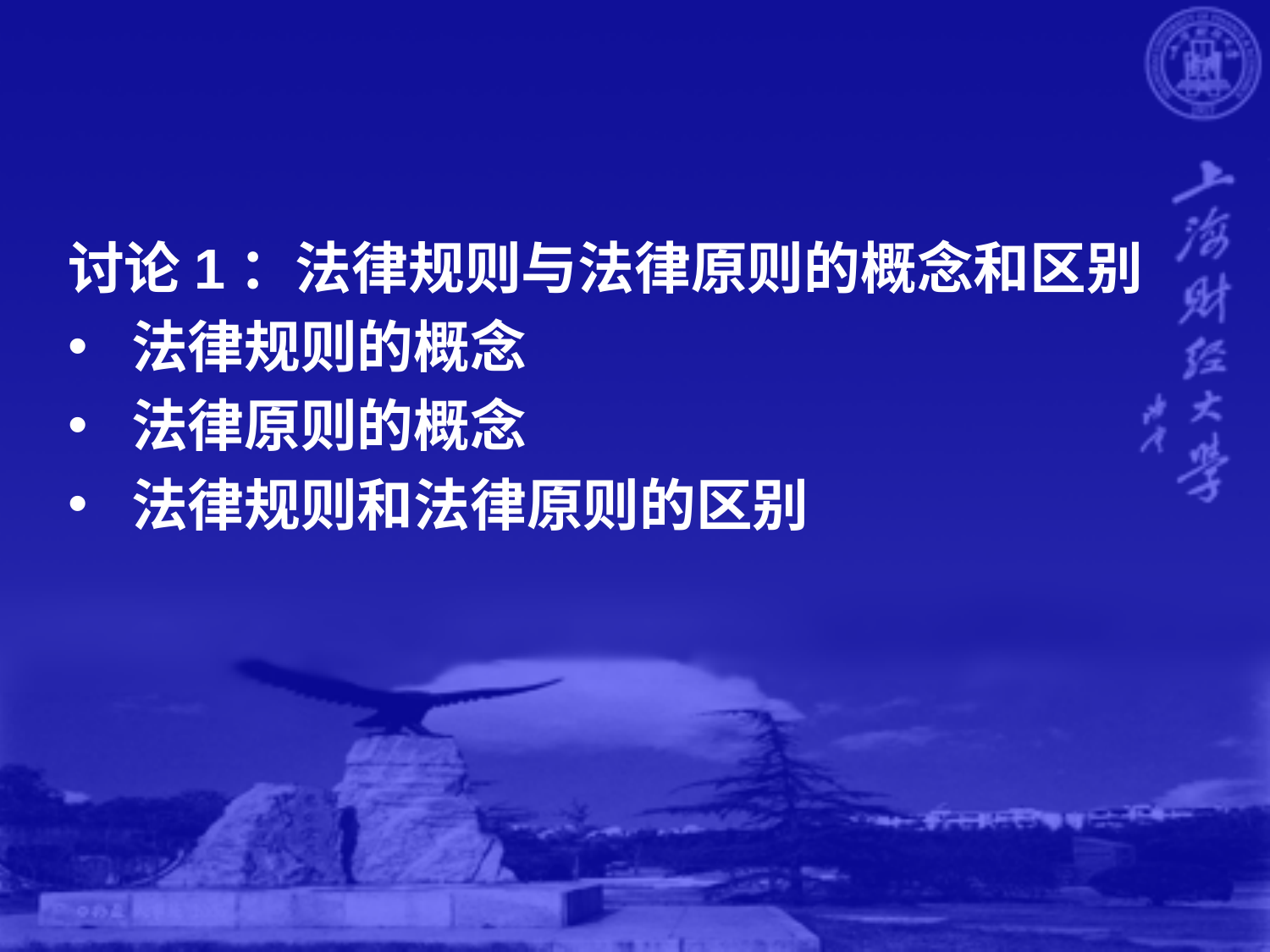

讨论1：法律规则与法律原则的概念和区别
法律规则的概念
法律原则的概念
法律规则和法律原则的区别